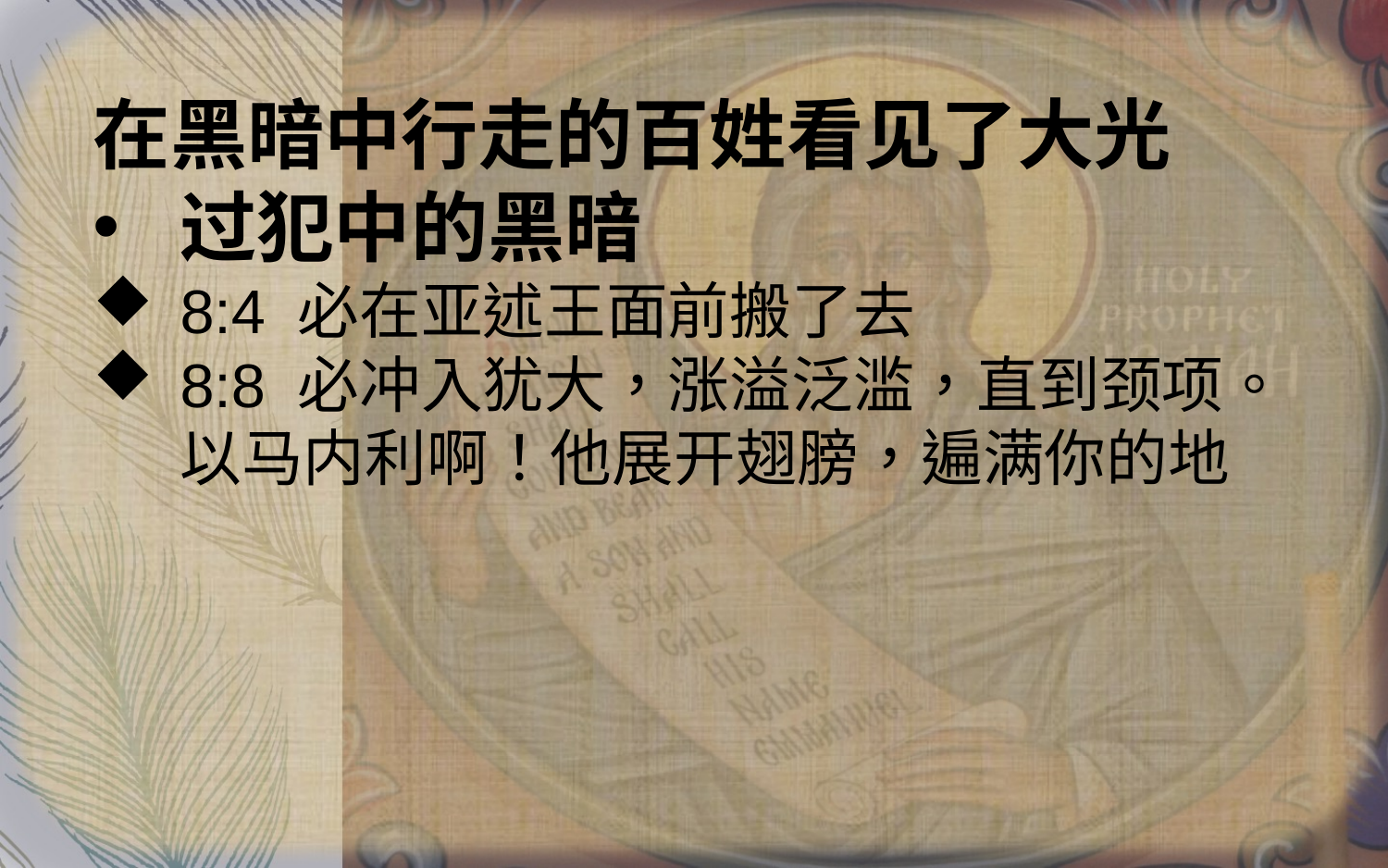

在黑暗中行走的百姓看见了大光
过犯中的黑暗
8:4 必在亚述王面前搬了去
8:8 必冲入犹大，涨溢泛滥，直到颈项。以马内利啊！他展开翅膀，遍满你的地